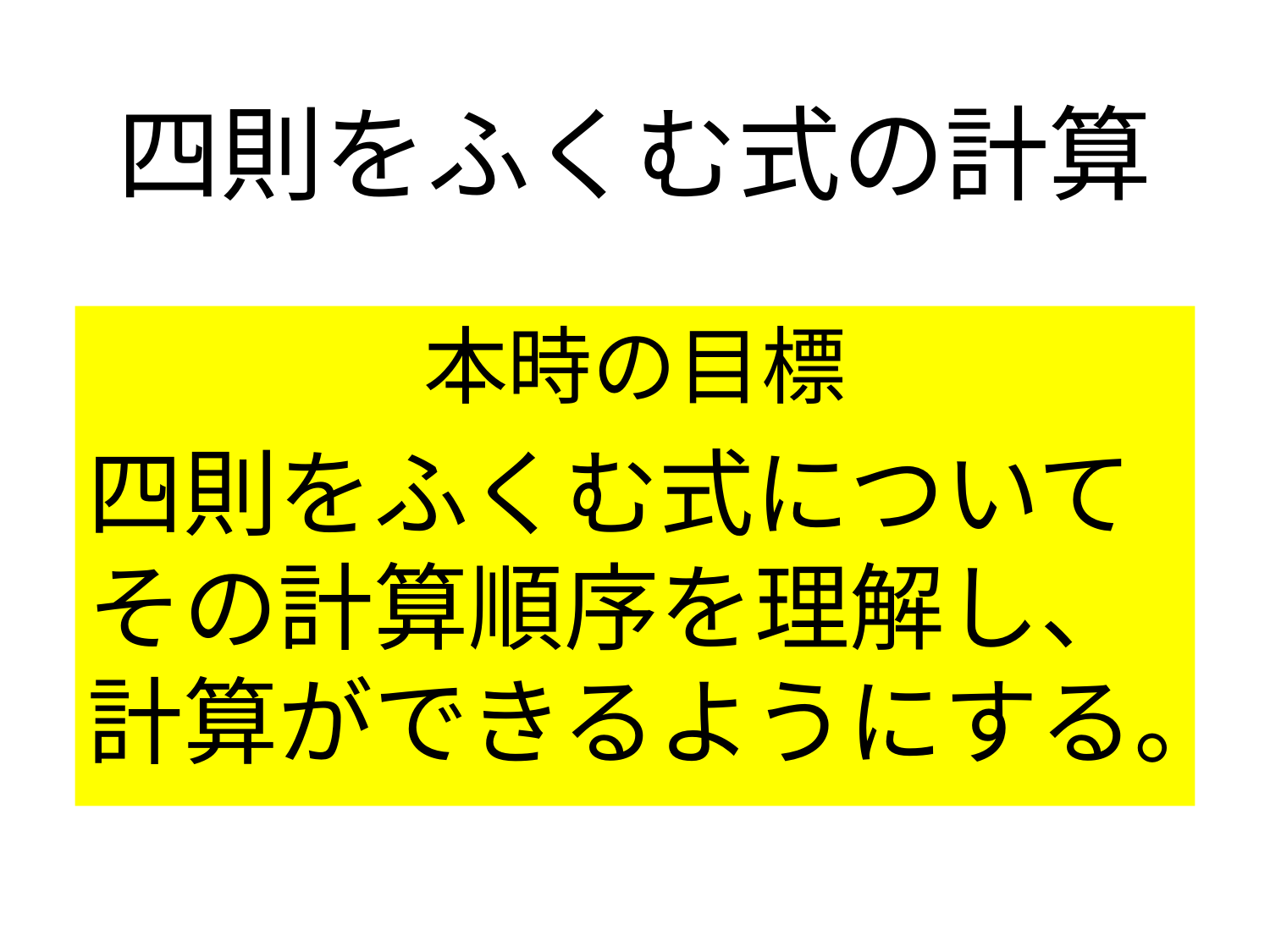

# 四則をふくむ式の計算
本時の目標
四則をふくむ式についてその計算順序を理解し、計算ができるようにする。